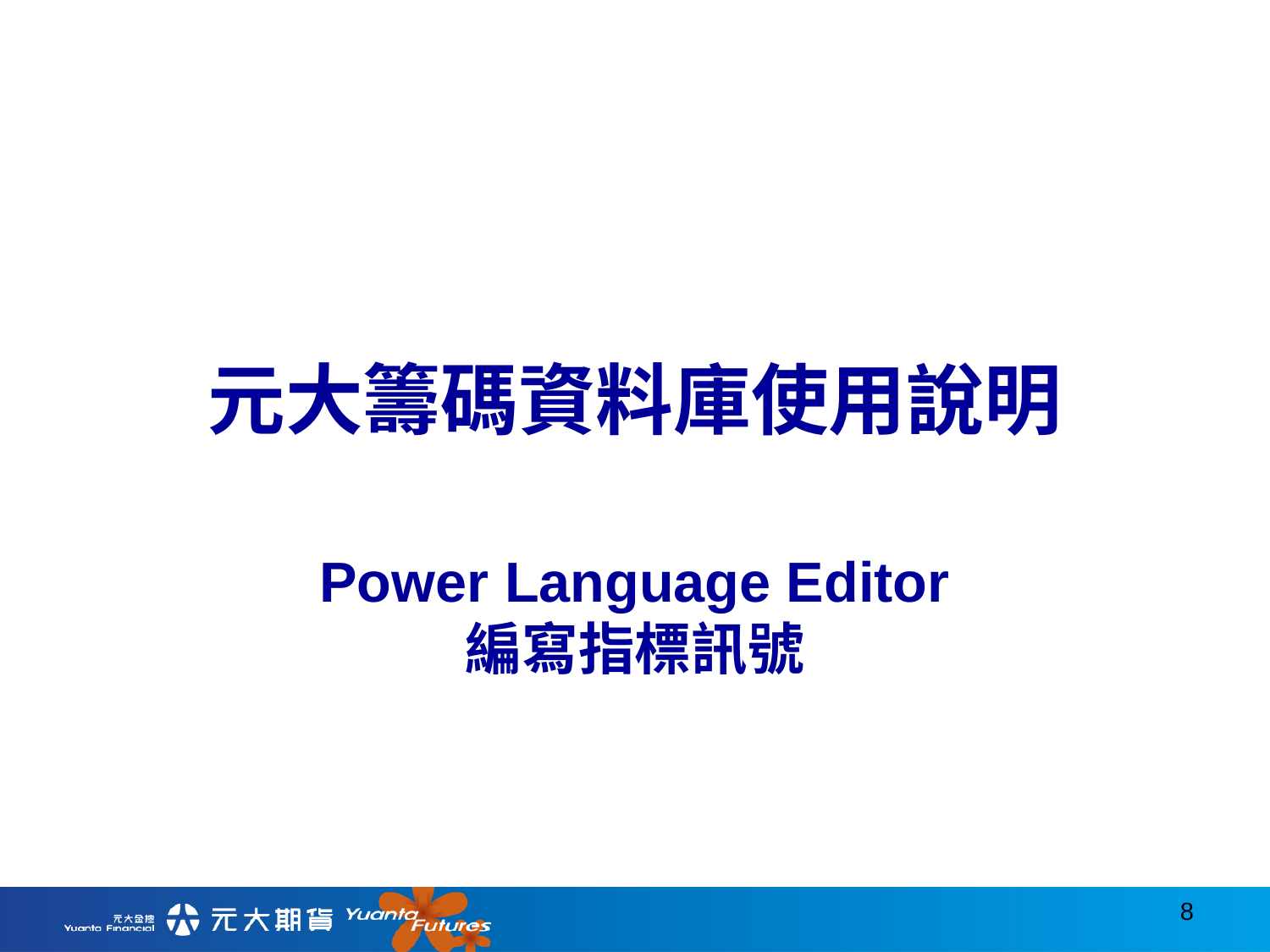

# 元大籌碼資料庫使用說明
Power Language Editor
編寫指標訊號
8